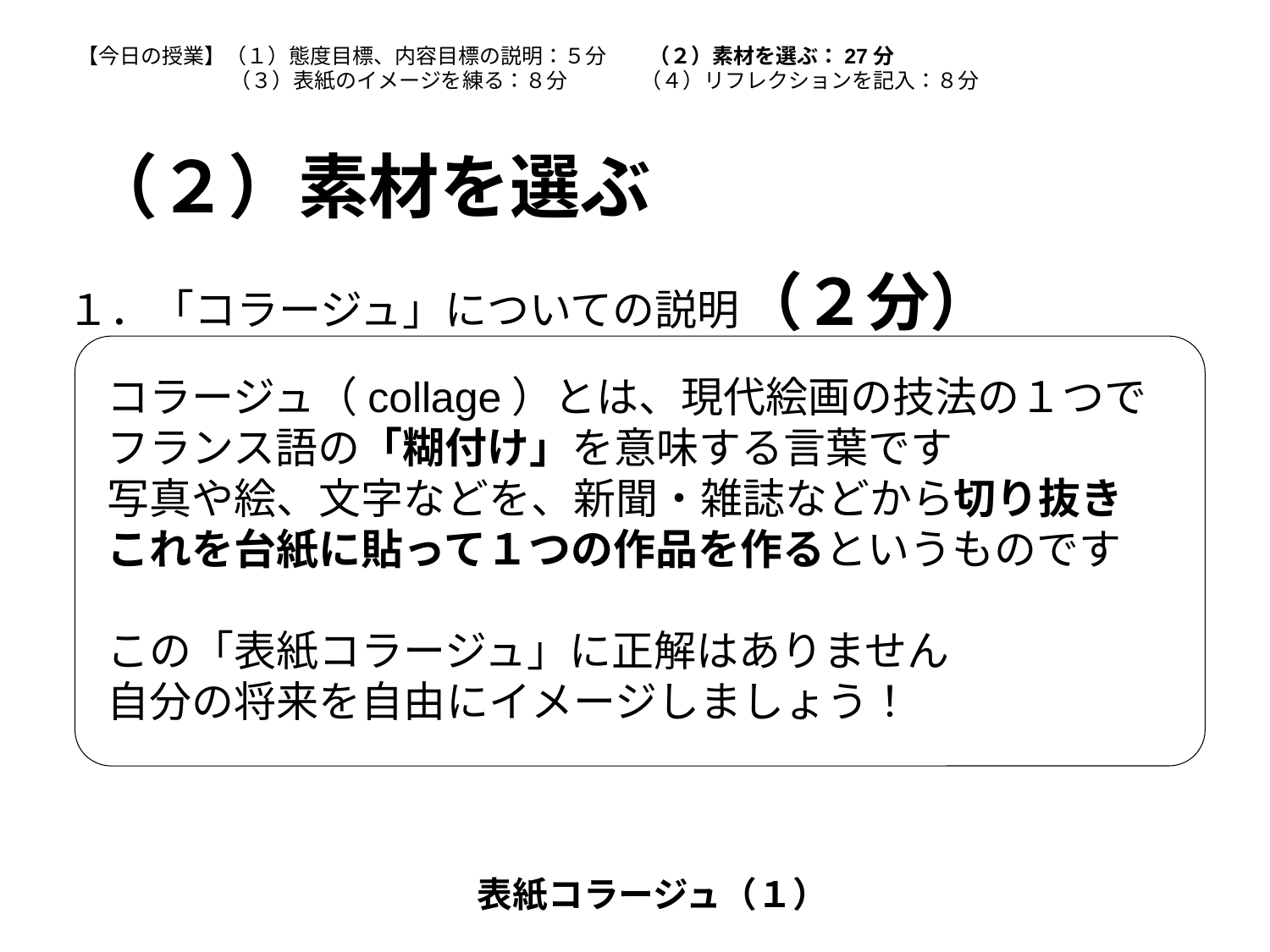

【今日の授業】（１）態度目標、内容目標の説明：５分　　（２）素材を選ぶ：27分
　　　　　　　 （３）表紙のイメージを練る：８分　　  　（４）リフレクションを記入：８分
（２）素材を選ぶ
１．「コラージュ」についての説明（２分）

コラージュ（collage）とは、現代絵画の技法の１つでフランス語の「糊付け」を意味する言葉です
写真や絵、文字などを、新聞・雑誌などから切り抜きこれを台紙に貼って１つの作品を作るというものです

この「表紙コラージュ」に正解はありません
自分の将来を自由にイメージしましょう！
表紙コラージュ（１）